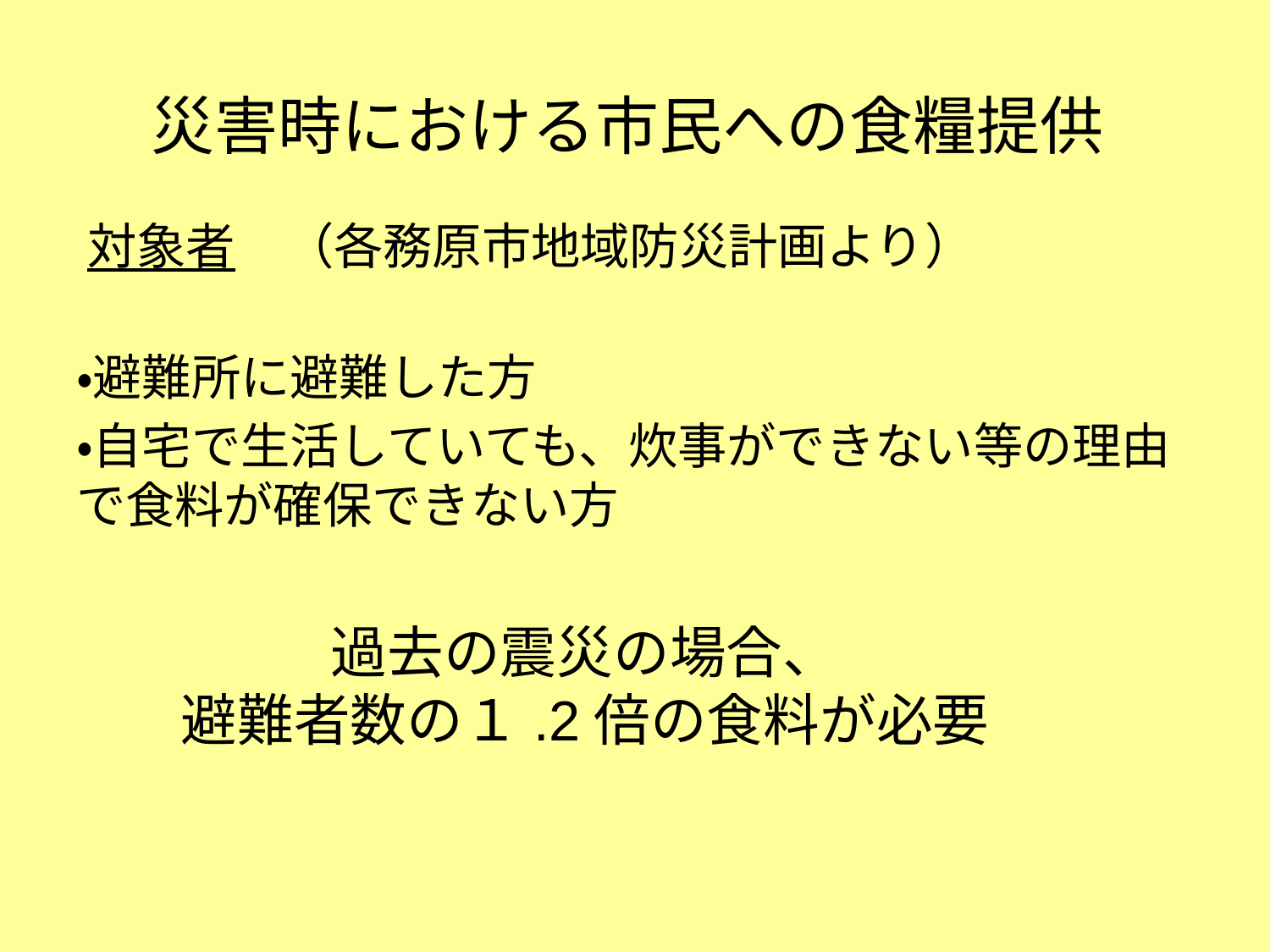

# 災害時における市民への食糧提供
対象者　（各務原市地域防災計画より）
・避難所に避難した方
・自宅で生活していても、炊事ができない等の理由で食料が確保できない方

過去の震災の場合、
避難者数の１.2倍の食料が必要